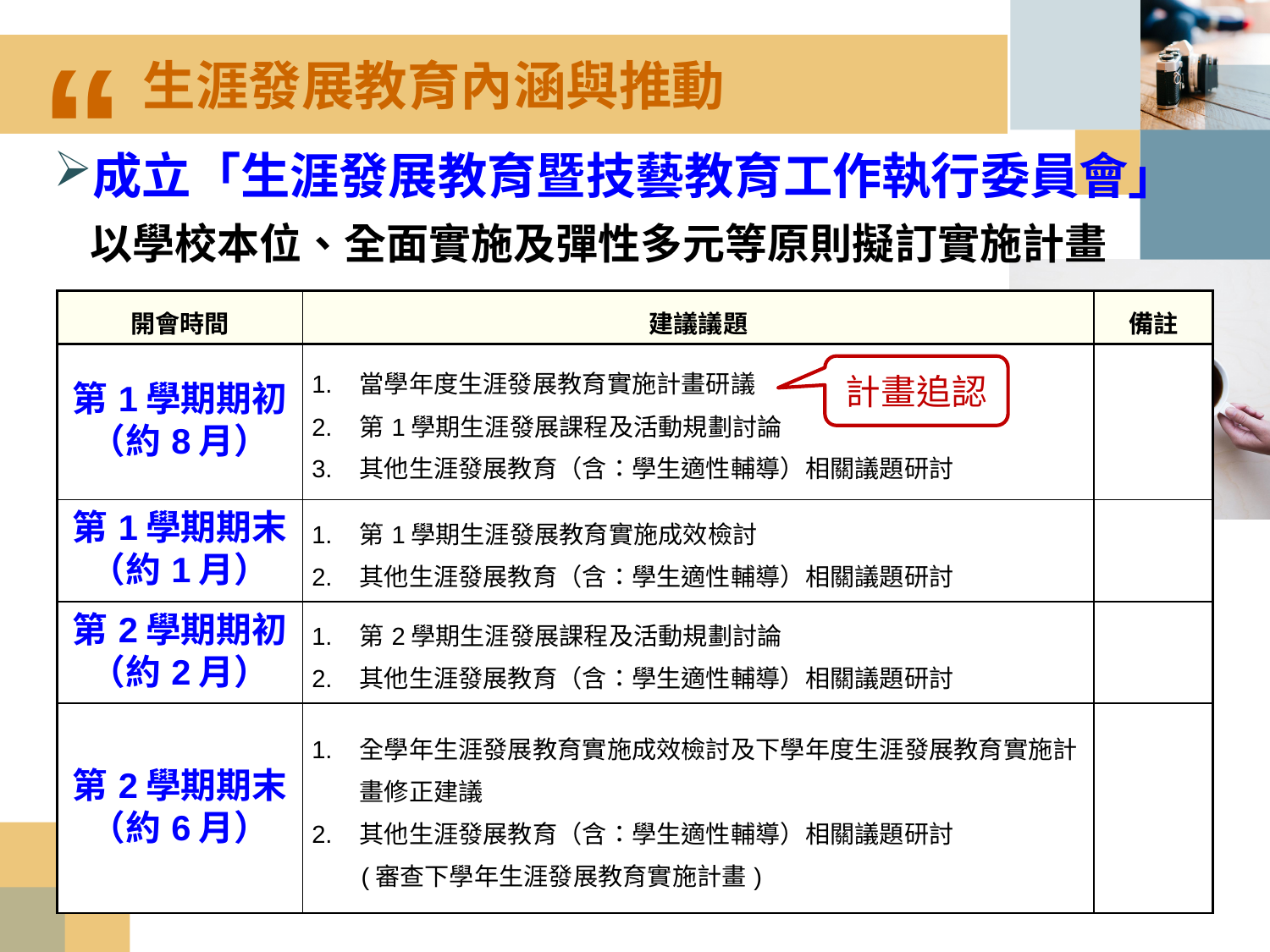

“
生涯發展教育內涵與推動

成立「生涯發展教育暨技藝教育工作執行委員會」以學校本位、全面實施及彈性多元等原則擬訂實施計畫
| 開會時間 | 建議議題 | 備註 |
| --- | --- | --- |
| 第1學期期初 （約8月） | 當學年度生涯發展教育實施計畫研議 第1學期生涯發展課程及活動規劃討論 其他生涯發展教育（含：學生適性輔導）相關議題研討 |  |
| 第1學期期末 （約1月） | 第1學期生涯發展教育實施成效檢討 其他生涯發展教育（含：學生適性輔導）相關議題研討 |  |
| 第2學期期初 （約2月） | 第2學期生涯發展課程及活動規劃討論 其他生涯發展教育（含：學生適性輔導）相關議題研討 |  |
| 第2學期期末 （約6月） | 全學年生涯發展教育實施成效檢討及下學年度生涯發展教育實施計畫修正建議 其他生涯發展教育（含：學生適性輔導）相關議題研討 (審查下學年生涯發展教育實施計畫) |  |
計畫追認